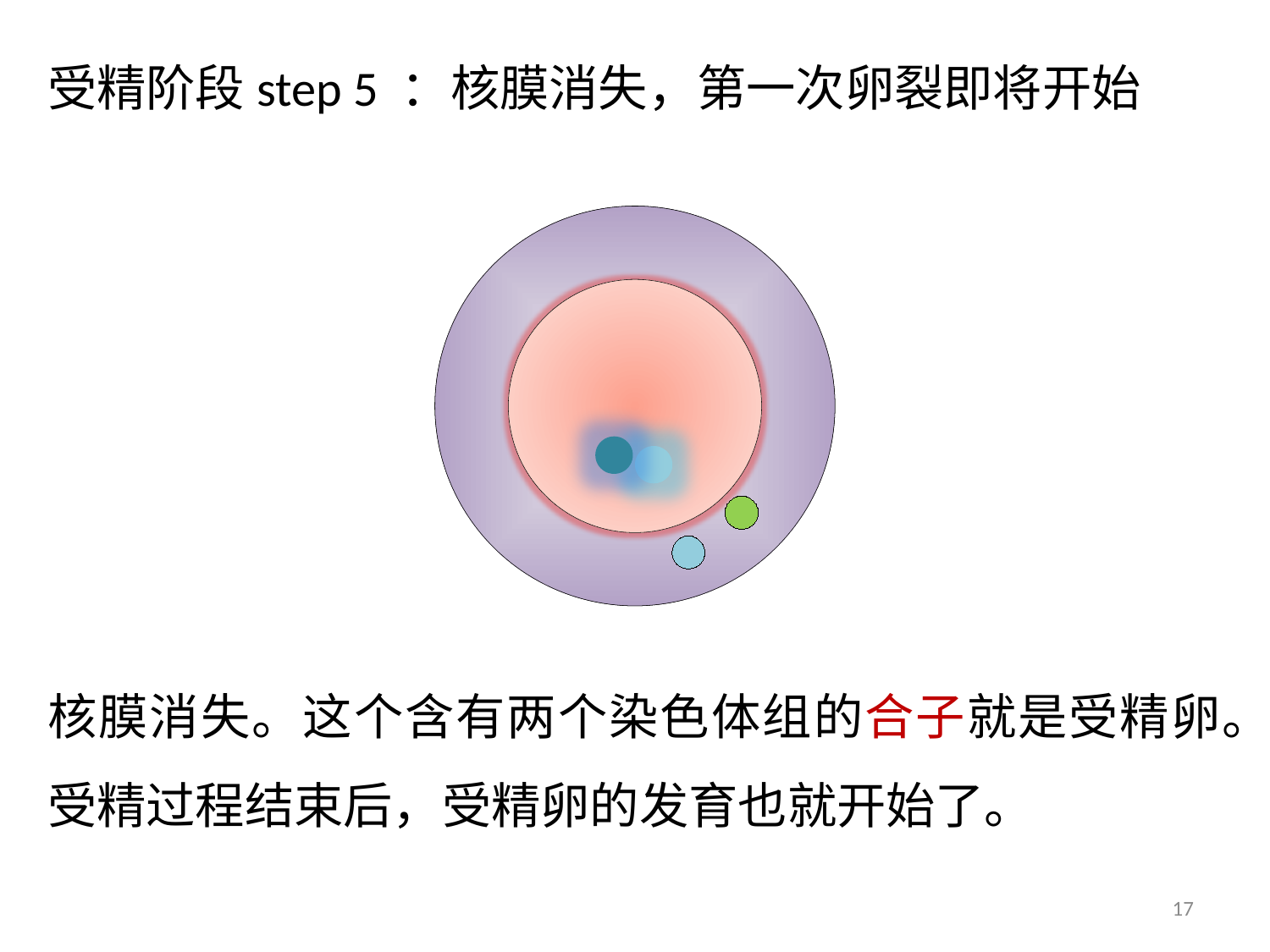

受精阶段step 5 ：核膜消失，第一次卵裂即将开始

核膜消失。这个含有两个染色体组的合子就是受精卵。受精过程结束后，受精卵的发育也就开始了。
17